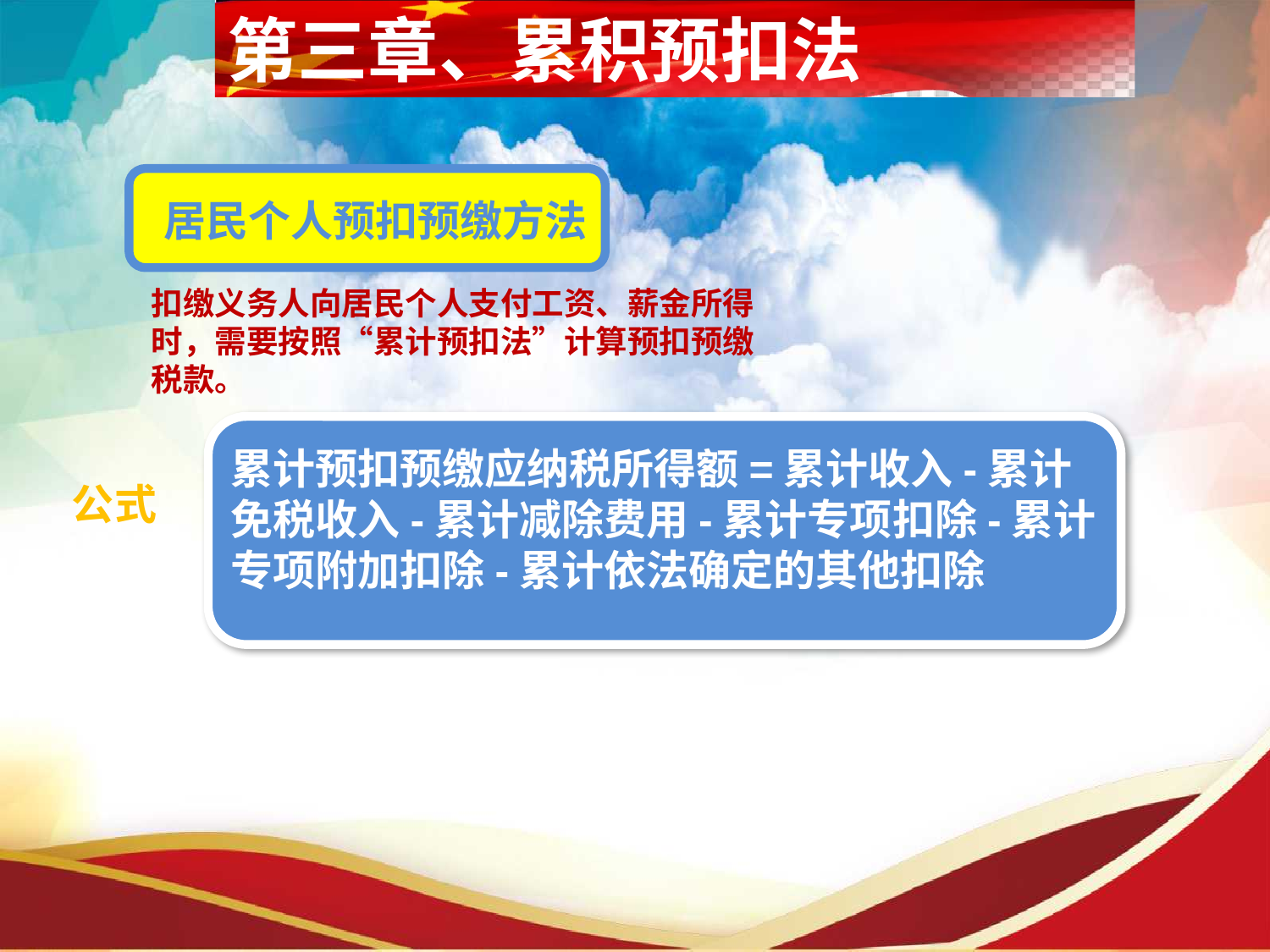

第三章、累积预扣法

居民个人预扣预缴方法
扣缴义务人向居民个人支付工资、薪金所得时，需要按照“累计预扣法”计算预扣预缴税款。

累计预扣预缴应纳税所得额=累计收入-累计免税收入-累计减除费用-累计专项扣除-累计专项附加扣除-累计依法确定的其他扣除
公式